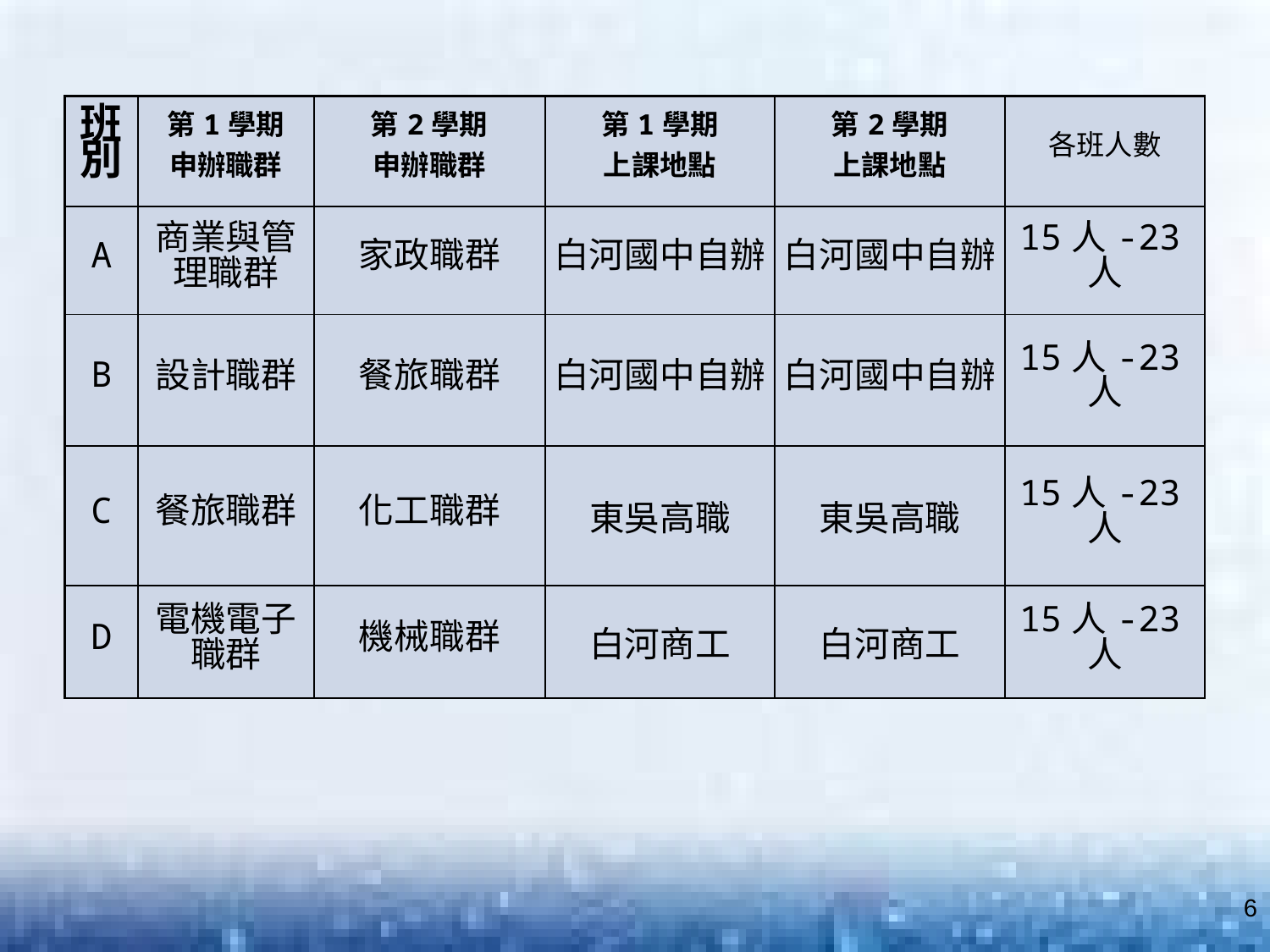

| 班別 | 第1學期 申辦職群 | 第2學期 申辦職群 | 第1學期 上課地點 | 第2學期 上課地點 | 各班人數 |
| --- | --- | --- | --- | --- | --- |
| A | 商業與管理職群 | 家政職群 | 白河國中自辦 | 白河國中自辦 | 15人-23人 |
| B | 設計職群 | 餐旅職群 | 白河國中自辦 | 白河國中自辦 | 15人-23人 |
| C | 餐旅職群 | 化工職群 | 東吳高職 | 東吳高職 | 15人-23人 |
| D | 電機電子職群 | 機械職群 | 白河商工 | 白河商工 | 15人-23人 |
6